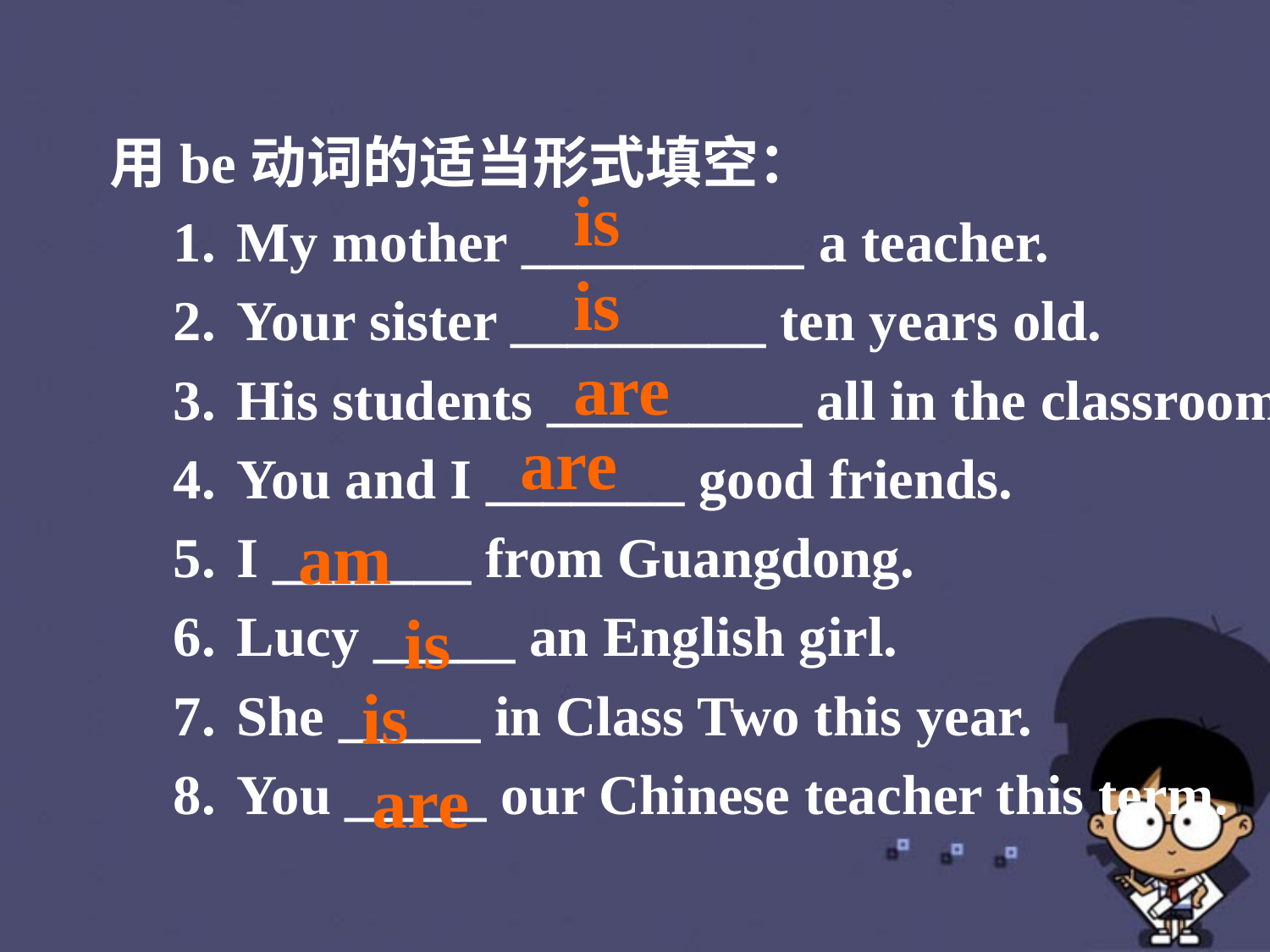

用be动词的适当形式填空：
My mother __________ a teacher.
Your sister _________ ten years old.
His students _________ all in the classroom.
You and I _______ good friends.
I _______ from Guangdong.
Lucy _____ an English girl.
She _____ in Class Two this year.
You _____ our Chinese teacher this term.
is
is
are
are
am
is
is
are